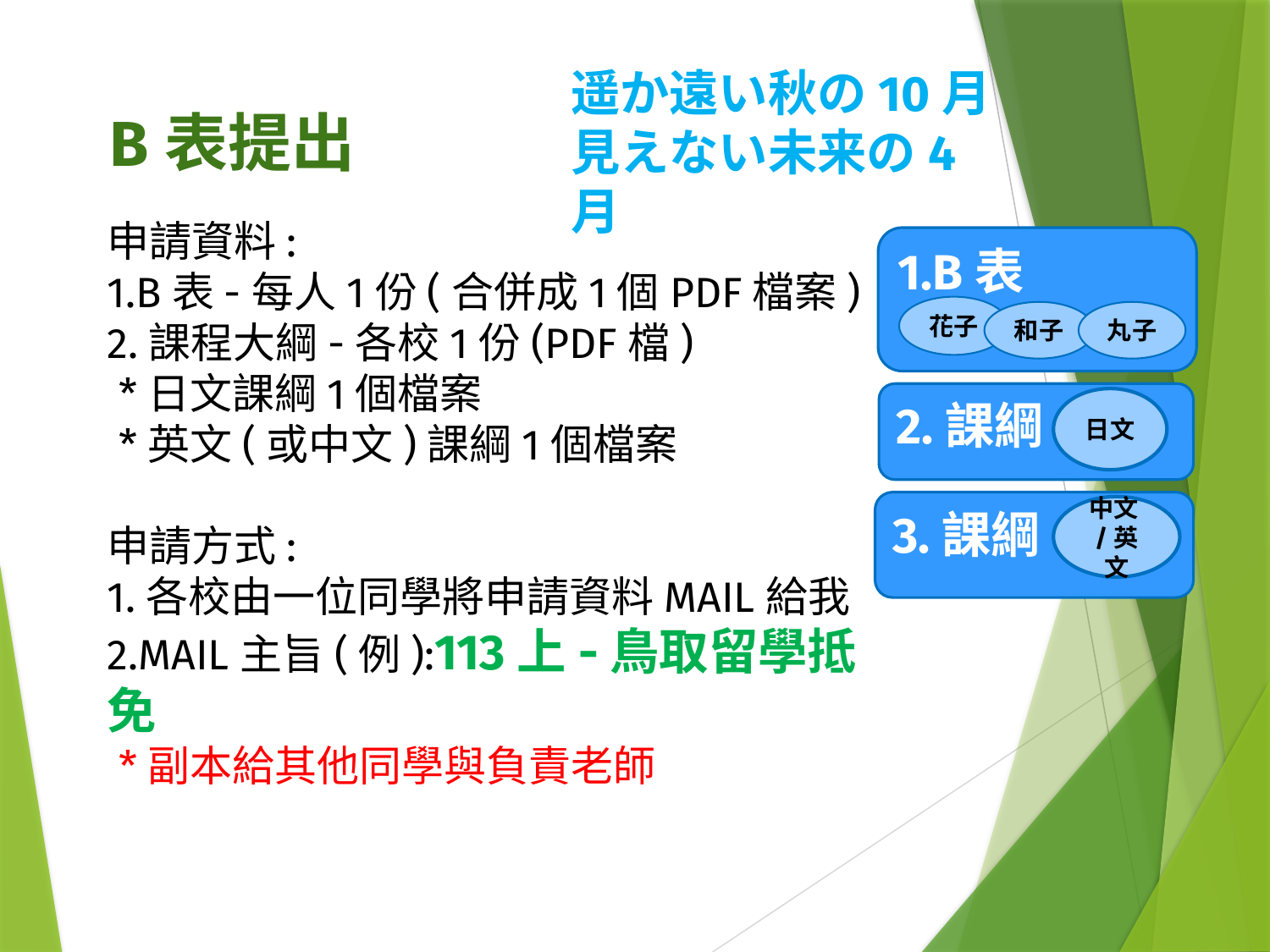

遥か遠い秋の10月
見えない未来の4月
B表提出
申請資料:
1.B表-每人1份(合併成1個PDF檔案)
2.課程大綱-各校1份(PDF檔)
 *日文課綱1個檔案
 *英文(或中文)課綱1個檔案

申請方式:
1.各校由一位同學將申請資料MAIL給我
2.MAIL主旨(例):113上-鳥取留學抵免
 *副本給其他同學與負責老師
1.B表
花子
丸子
和子
2.課綱
日文
3.課綱
中文/英文